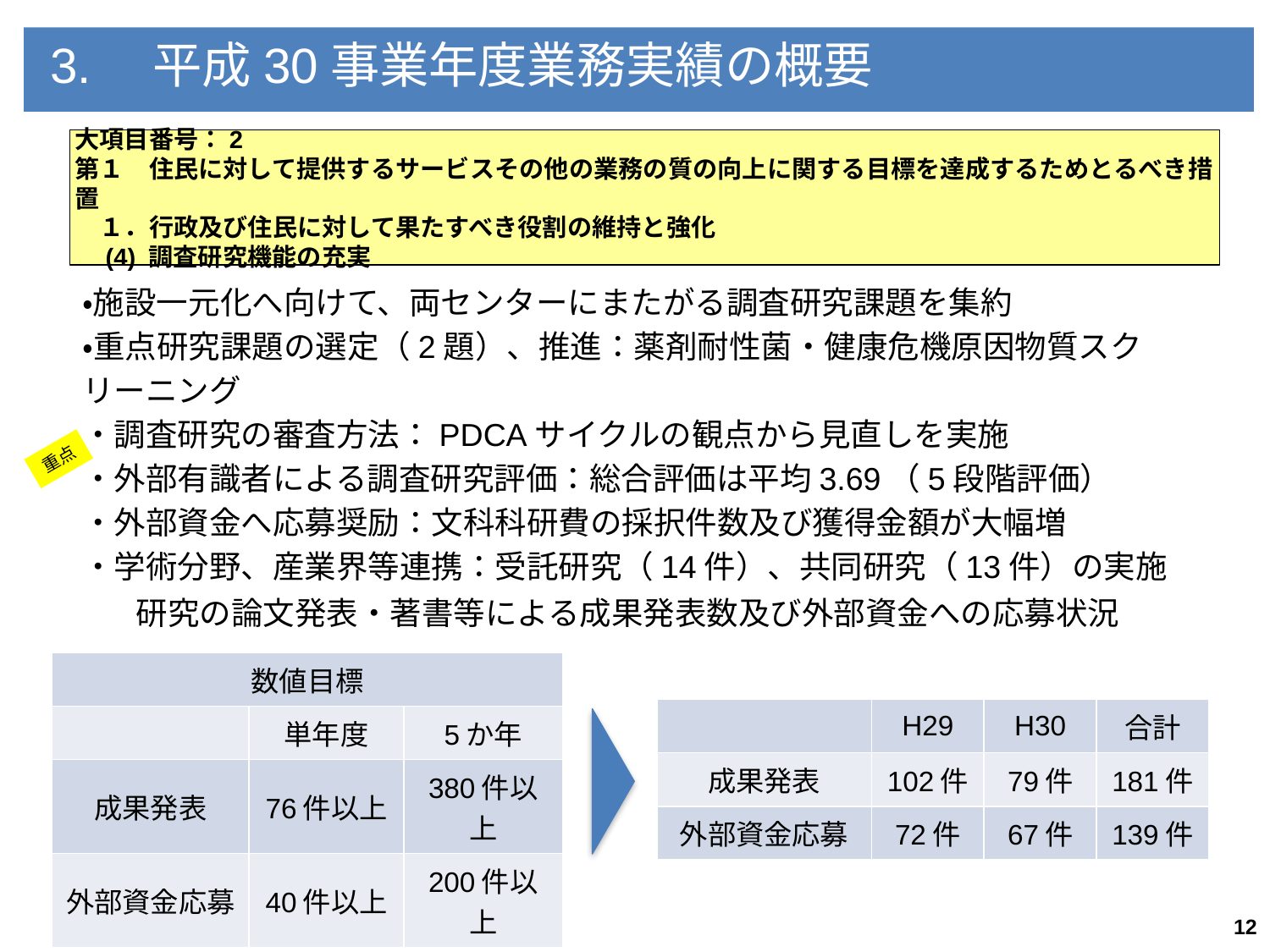

3.　平成30事業年度業務実績の概要
大項目番号：2
第１　住民に対して提供するサービスその他の業務の質の向上に関する目標を達成するためとるべき措置
　１．行政及び住民に対して果たすべき役割の維持と強化
　(4) 調査研究機能の充実
・施設一元化へ向けて、両センターにまたがる調査研究課題を集約
・重点研究課題の選定（2題）、推進：薬剤耐性菌・健康危機原因物質スクリーニング
・調査研究の審査方法：PDCAサイクルの観点から見直しを実施
・外部有識者による調査研究評価：総合評価は平均3.69（5段階評価）
・外部資金へ応募奨励：文科科研費の採択件数及び獲得金額が大幅増
・学術分野、産業界等連携：受託研究（14件）、共同研究（13件）の実施
重点
研究の論文発表・著書等による成果発表数及び外部資金への応募状況
| 数値目標 |  |  |
| --- | --- | --- |
|  | 単年度 | 5か年 |
| 成果発表 | 76件以上 | 380件以上 |
| 外部資金応募 | 40件以上 | 200件以上 |
|  | H29 | H30 | 合計 |
| --- | --- | --- | --- |
| 成果発表 | 102件 | 79件 | 181件 |
| 外部資金応募 | 72件 | 67件 | 139件 |

12